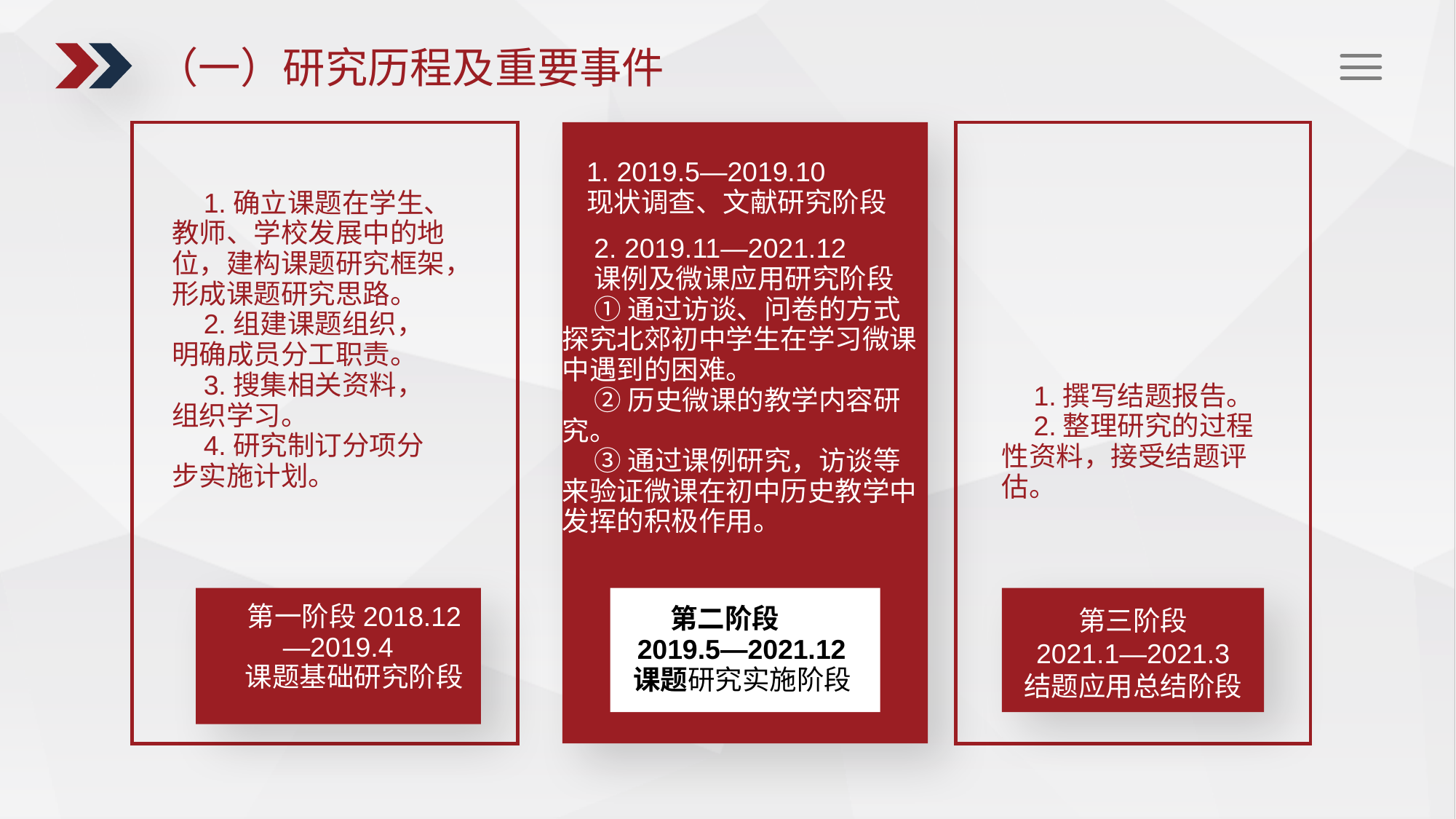

（一）研究历程及重要事件

1.撰写结题报告。
2.整理研究的过程性资料，接受结题评估。

第三阶段
2021.1—2021.3
结题应用总结阶段

1.确立课题在学生、教师、学校发展中的地位，建构课题研究框架，形成课题研究思路。
2.组建课题组织，明确成员分工职责。
3.搜集相关资料，组织学习。
4.研究制订分项分步实施计划。

第一阶段2018.12—2019.4
课题基础研究阶段

        第二阶段
   2019.5—2021.12
  课题研究实施阶段
1. 2019.5—2019.10
现状调查、文献研究阶段
2. 2019.11—2021.12
课例及微课应用研究阶段
①通过访谈、问卷的方式探究北郊初中学生在学习微课中遇到的困难。
②历史微课的教学内容研究。
③通过课例研究，访谈等来验证微课在初中历史教学中发挥的积极作用。